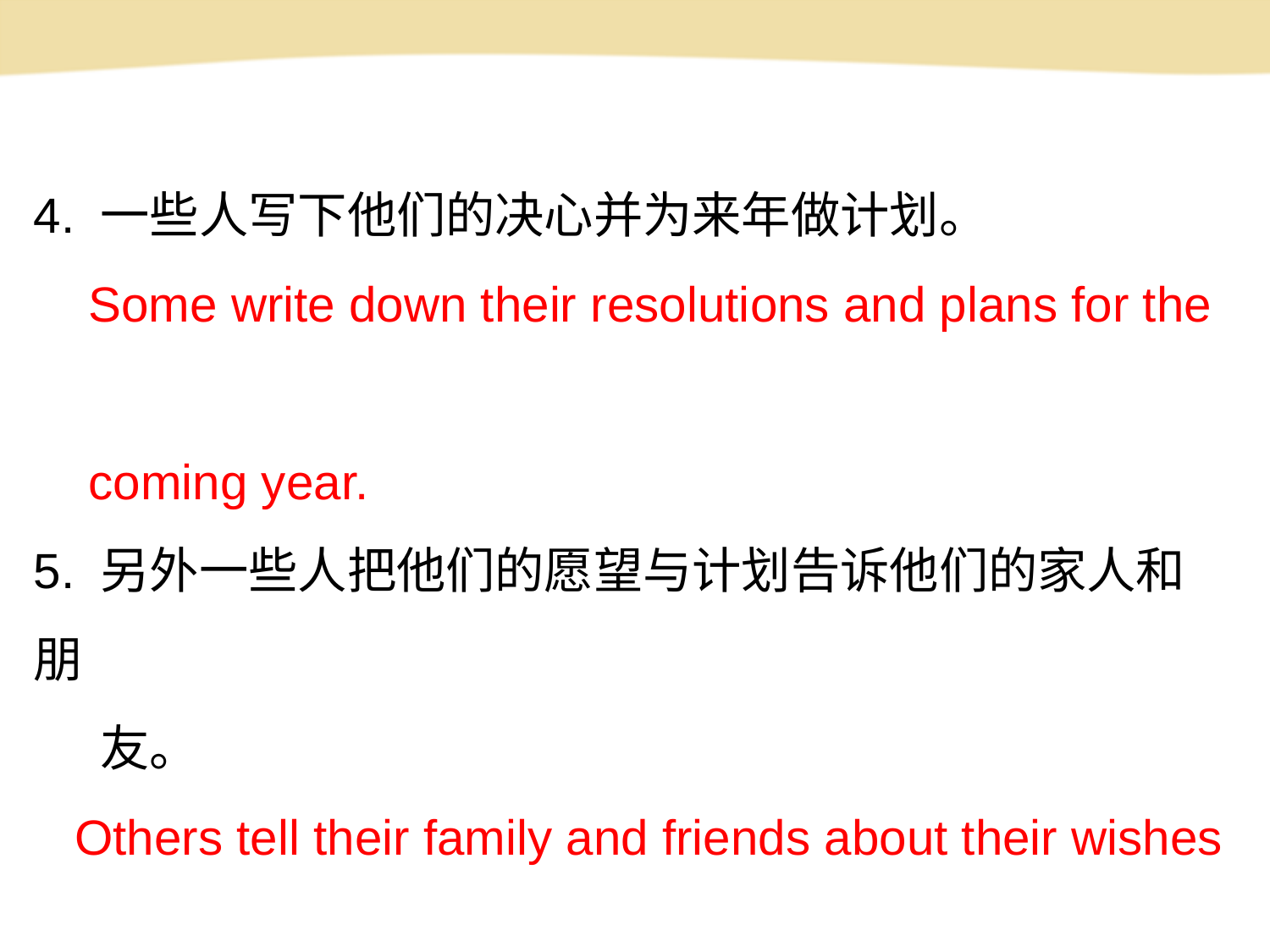

4. 一些人写下他们的决心并为来年做计划。
    Some write down their resolutions and plans for the
    coming year.
5. 另外一些人把他们的愿望与计划告诉他们的家人和朋
     友。
   Others tell their family and friends about their wishes
   and plans.